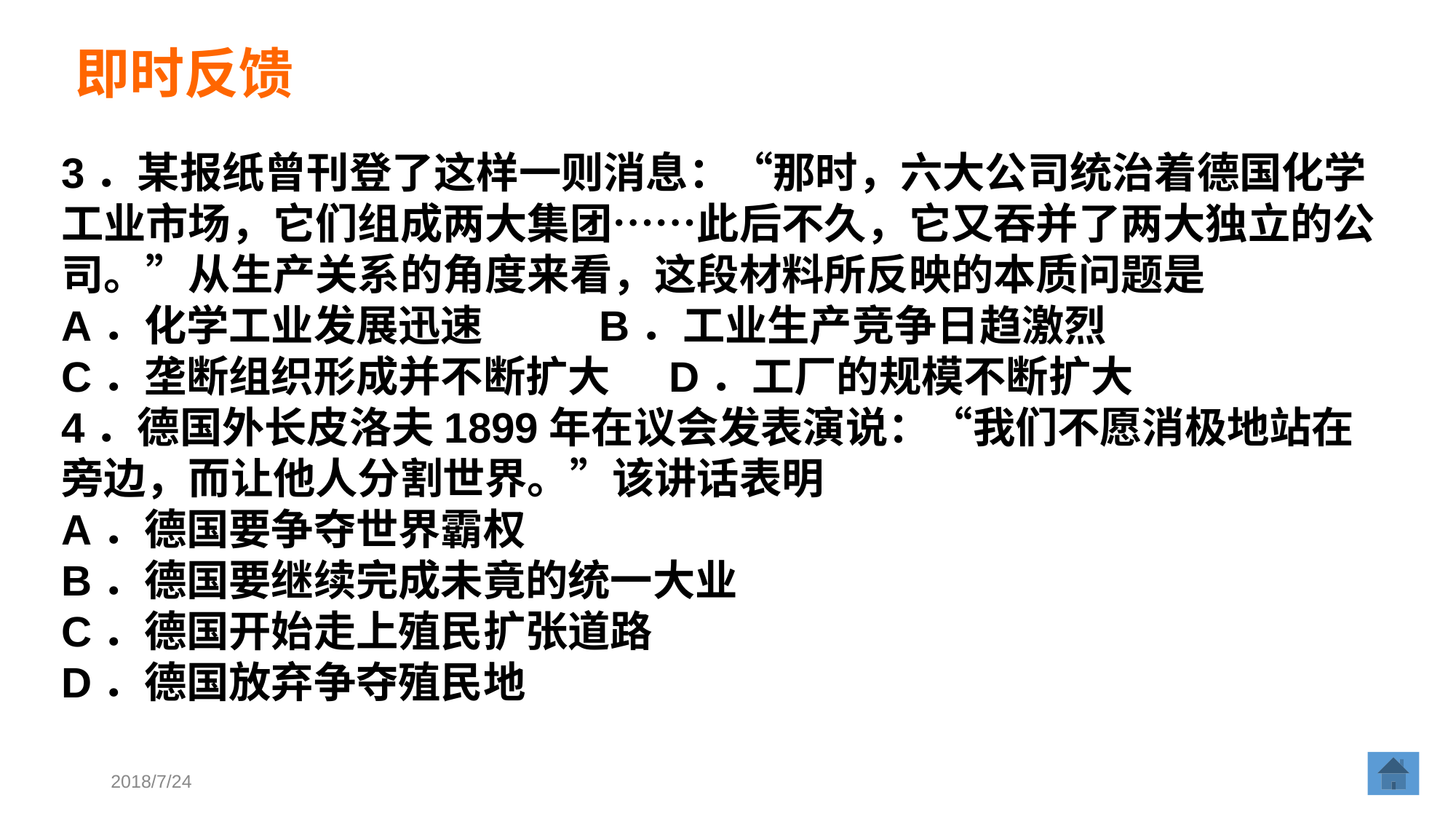

即时反馈
3．某报纸曾刊登了这样一则消息：“那时，六大公司统治着德国化学工业市场，它们组成两大集团……此后不久，它又吞并了两大独立的公司。”从生产关系的角度来看，这段材料所反映的本质问题是
A．化学工业发展迅速           B．工业生产竞争日趋激烈
C．垄断组织形成并不断扩大     D．工厂的规模不断扩大
4．德国外长皮洛夫1899年在议会发表演说：“我们不愿消极地站在旁边，而让他人分割世界。”该讲话表明
A．德国要争夺世界霸权
B．德国要继续完成未竟的统一大业
C．德国开始走上殖民扩张道路
D．德国放弃争夺殖民地

2018/7/24